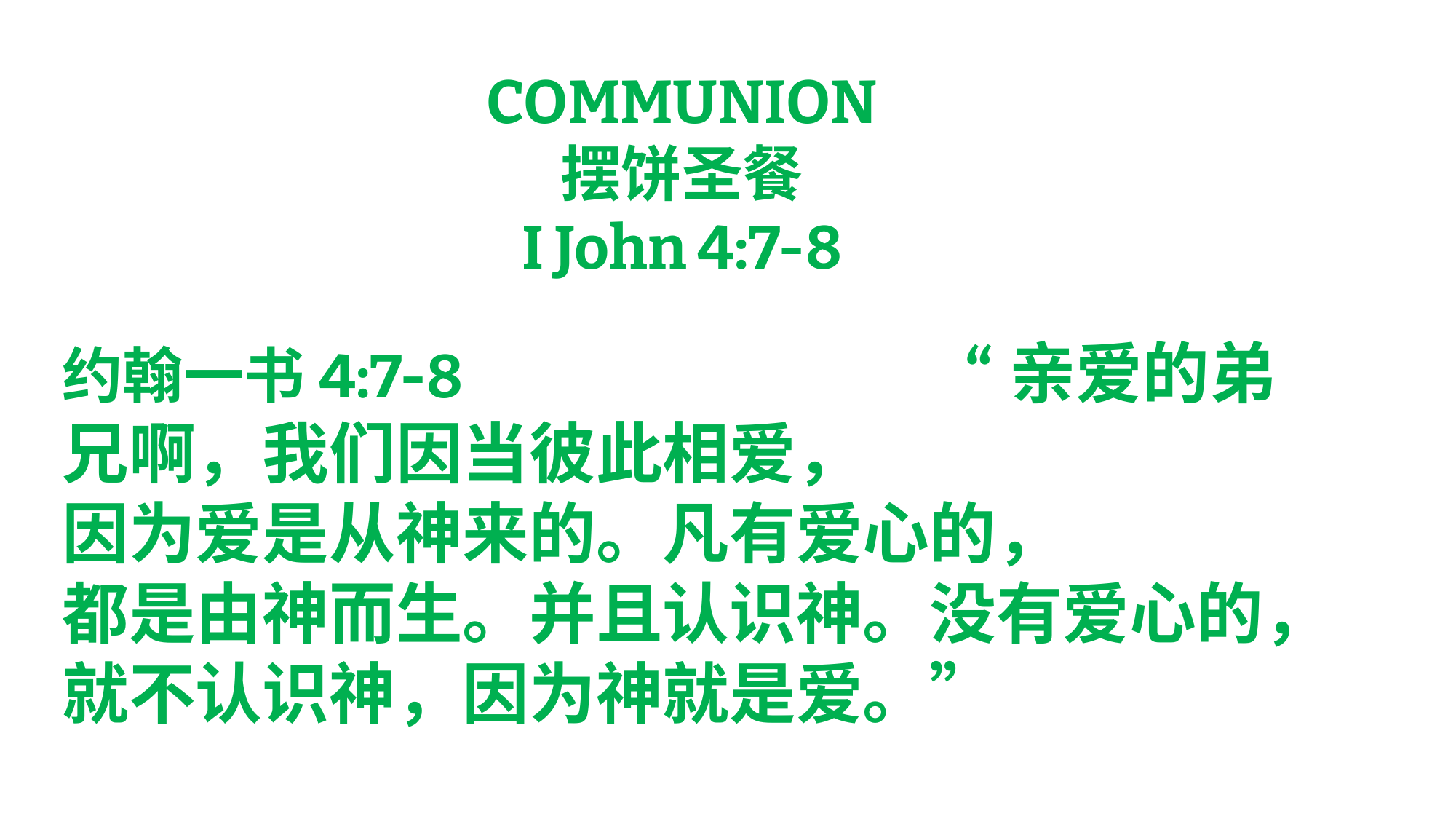

COMMUNION
摆饼圣餐
I John 4:7-8
约翰一书4:7-8                                              “亲爱的弟兄啊，我们因当彼此相爱，
因为爱是从神来的。凡有爱心的，
都是由神而生。并且认识神。没有爱心的，
就不认识神，因为神就是爱。”